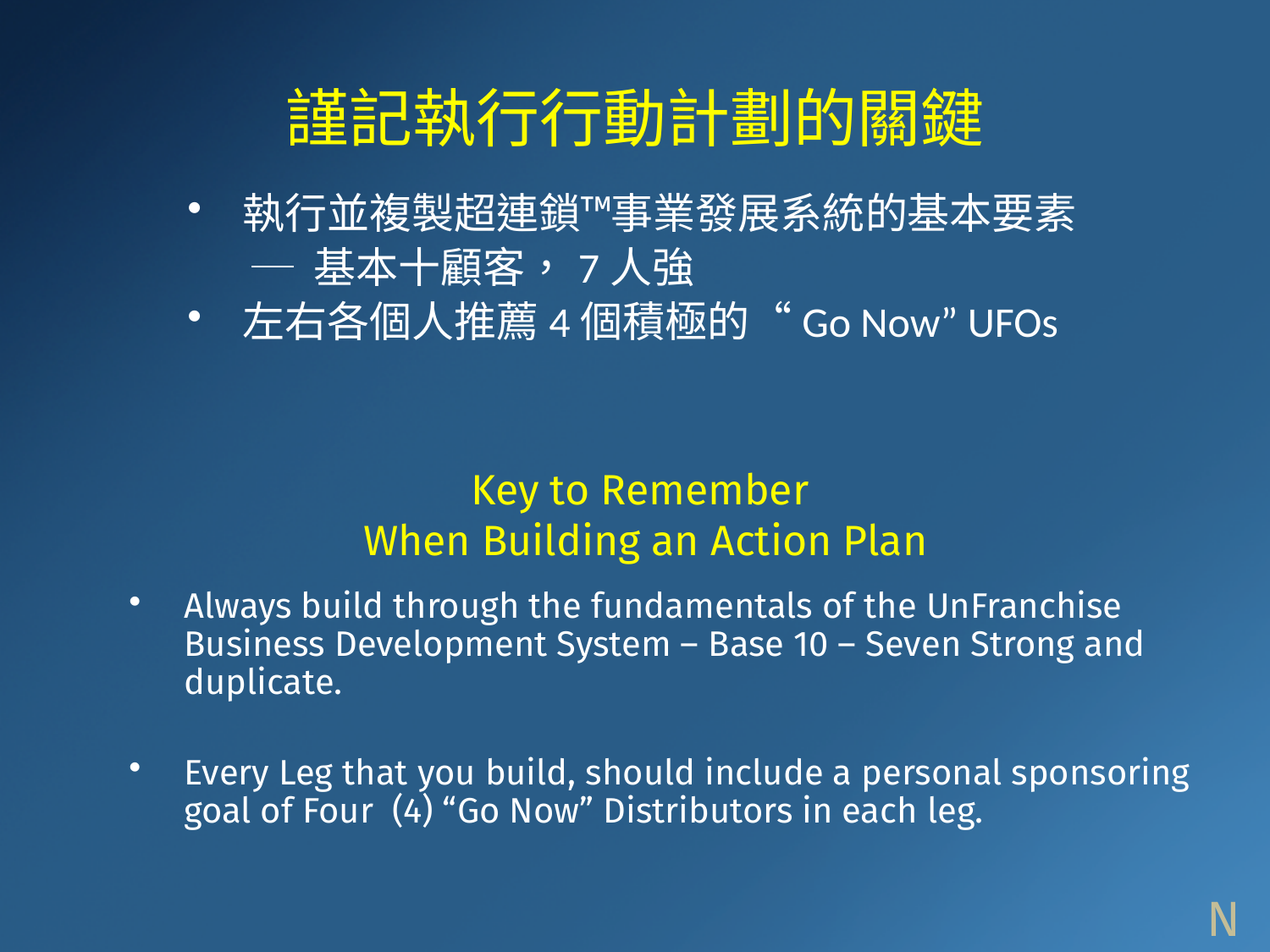

謹記執行行動計劃的關鍵
執行並複製超連鎖™事業發展系統的基本要素
	 ─ 基本十顧客，7人強
左右各個人推薦4個積極的“Go Now” UFOs
Key to Remember
When Building an Action Plan
Always build through the fundamentals of the UnFranchise Business Development System – Base 10 – Seven Strong and duplicate.

Every Leg that you build, should include a personal sponsoring goal of Four  (4) “Go Now” Distributors in each leg.
N